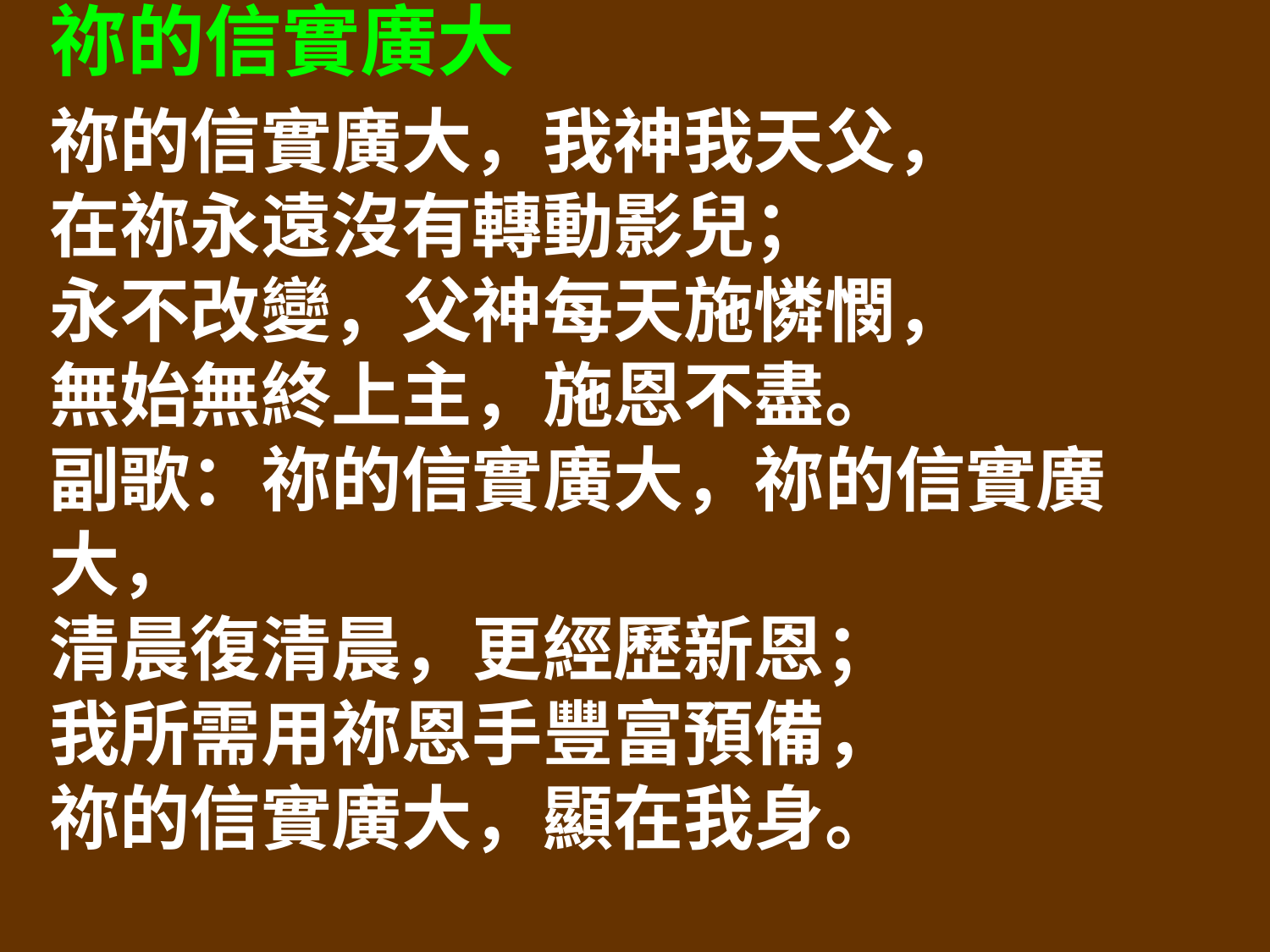

祢的信實廣大
祢的信實廣大，我神我天父，
在祢永遠沒有轉動影兒；
永不改變，父神每天施憐憫，
無始無終上主，施恩不盡。
副歌：祢的信實廣大，祢的信實廣大，
清晨復清晨，更經歷新恩；
我所需用祢恩手豐富預備，
祢的信實廣大，顯在我身。

春夏秋冬四季，有栽種收成，